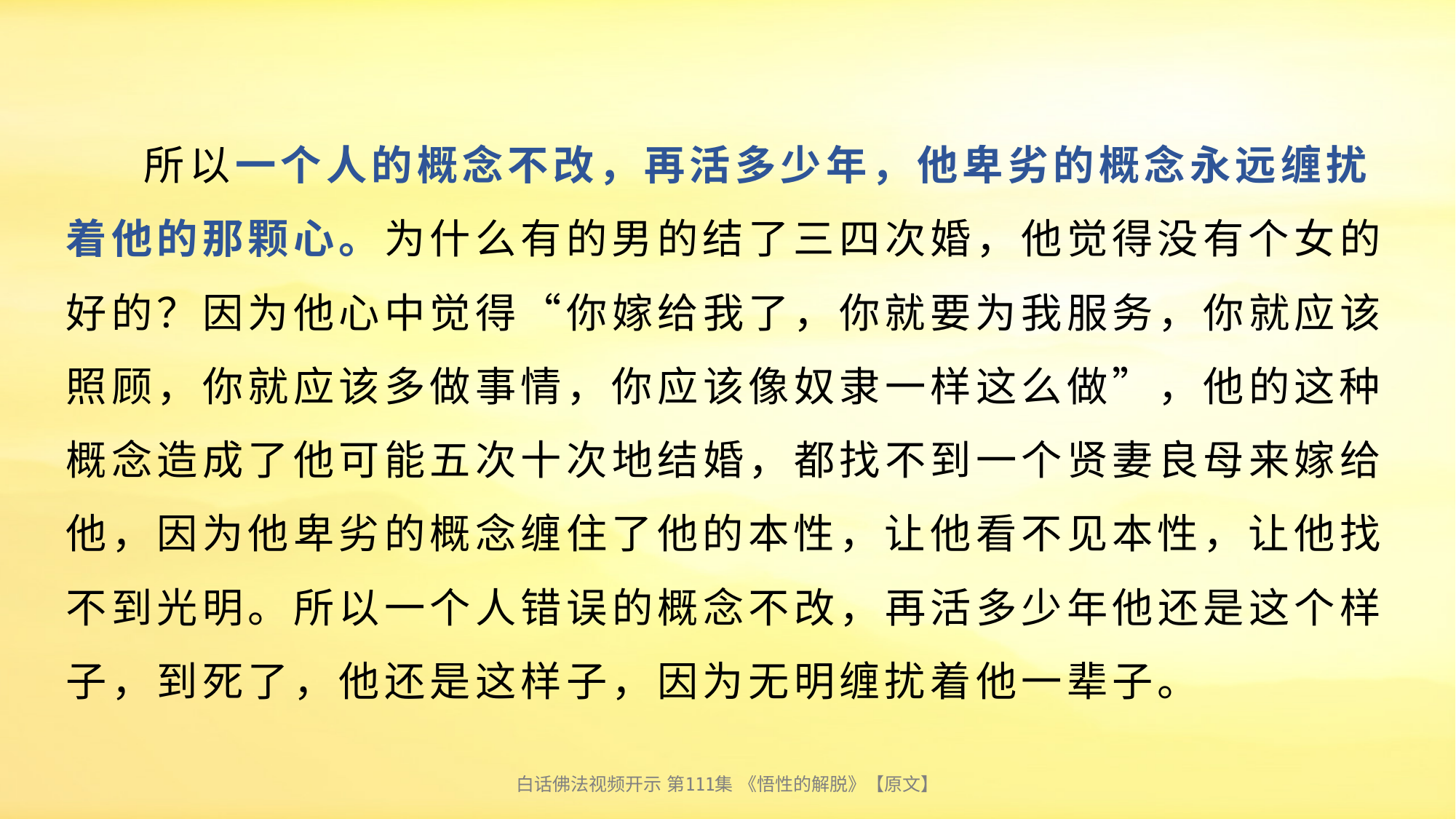

# 所以一个人的概念不改，再活多少年，他卑劣的概念永远缠扰着他的那颗心。为什么有的男的结了三四次婚，他觉得没有个女的好的？因为他心中觉得“你嫁给我了，你就要为我服务，你就应该照顾，你就应该多做事情，你应该像奴隶一样这么做”，他的这种概念造成了他可能五次十次地结婚，都找不到一个贤妻良母来嫁给他，因为他卑劣的概念缠住了他的本性，让他看不见本性，让他找不到光明。所以一个人错误的概念不改，再活多少年他还是这个样子，到死了，他还是这样子，因为无明缠扰着他一辈子。
白话佛法视频开示 第111集 《悟性的解脱》【原文】